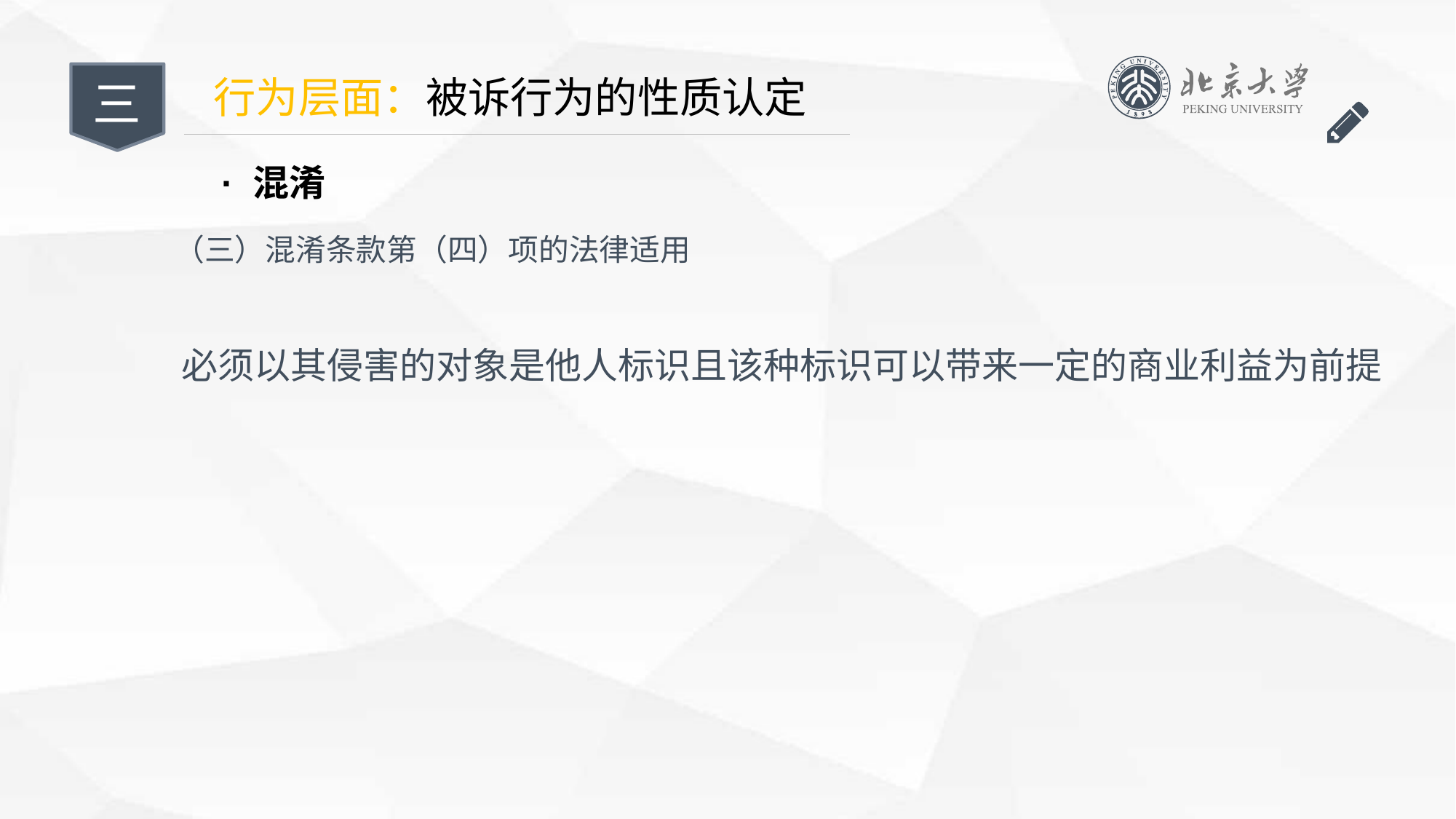

三
行为层面：被诉行为的性质认定
· 混淆
（三）混淆条款第（四）项的法律适用
必须以其侵害的对象是他人标识且该种标识可以带来一定的商业利益为前提